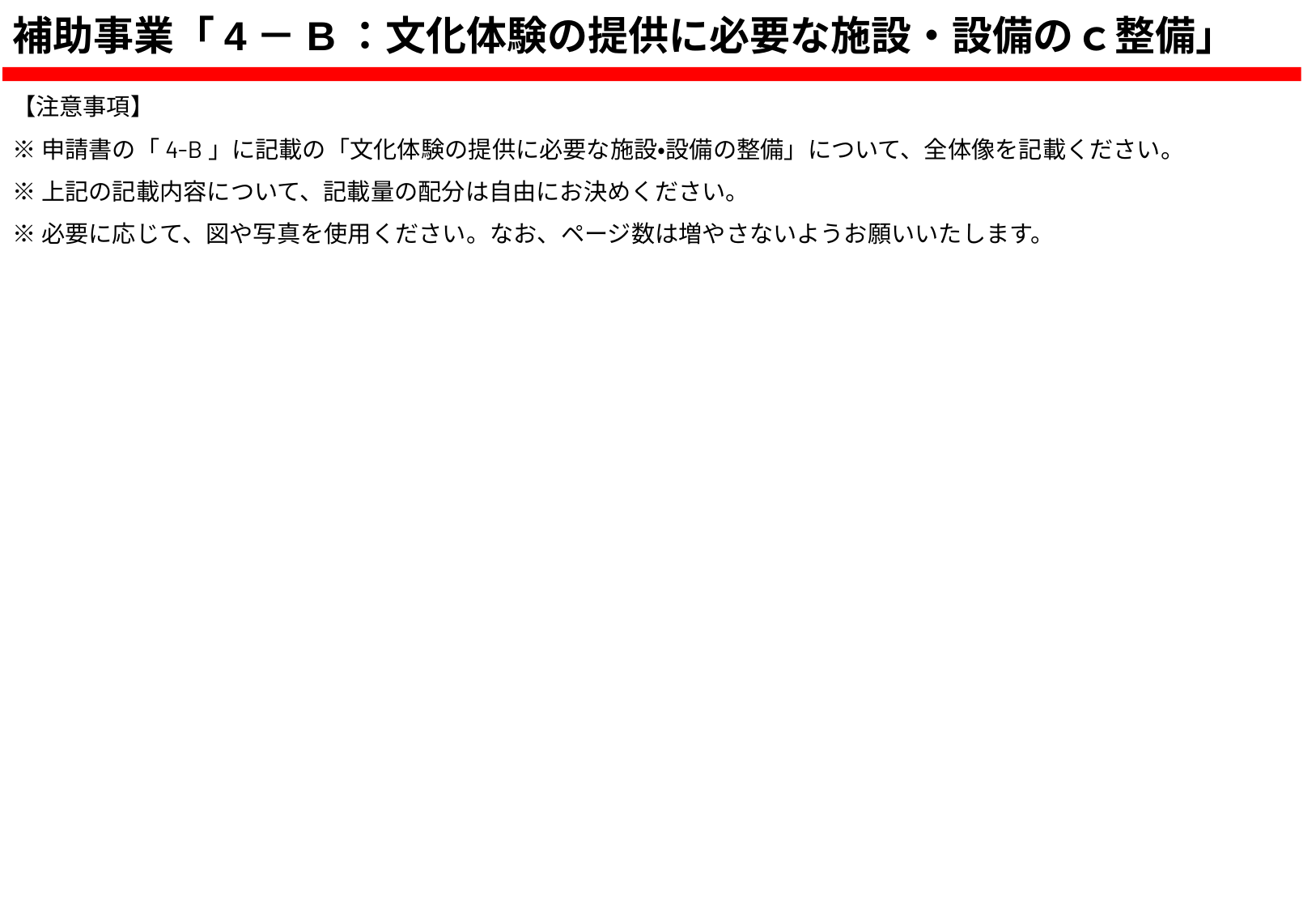

補助事業「4－B：文化体験の提供に必要な施設・設備のｃ整備」

【注意事項】
※申請書の「4-B」に記載の「文化体験の提供に必要な施設・設備の整備」について、全体像を記載ください。
※上記の記載内容について、記載量の配分は自由にお決めください。
※必要に応じて、図や写真を使用ください。なお、ページ数は増やさないようお願いいたします。